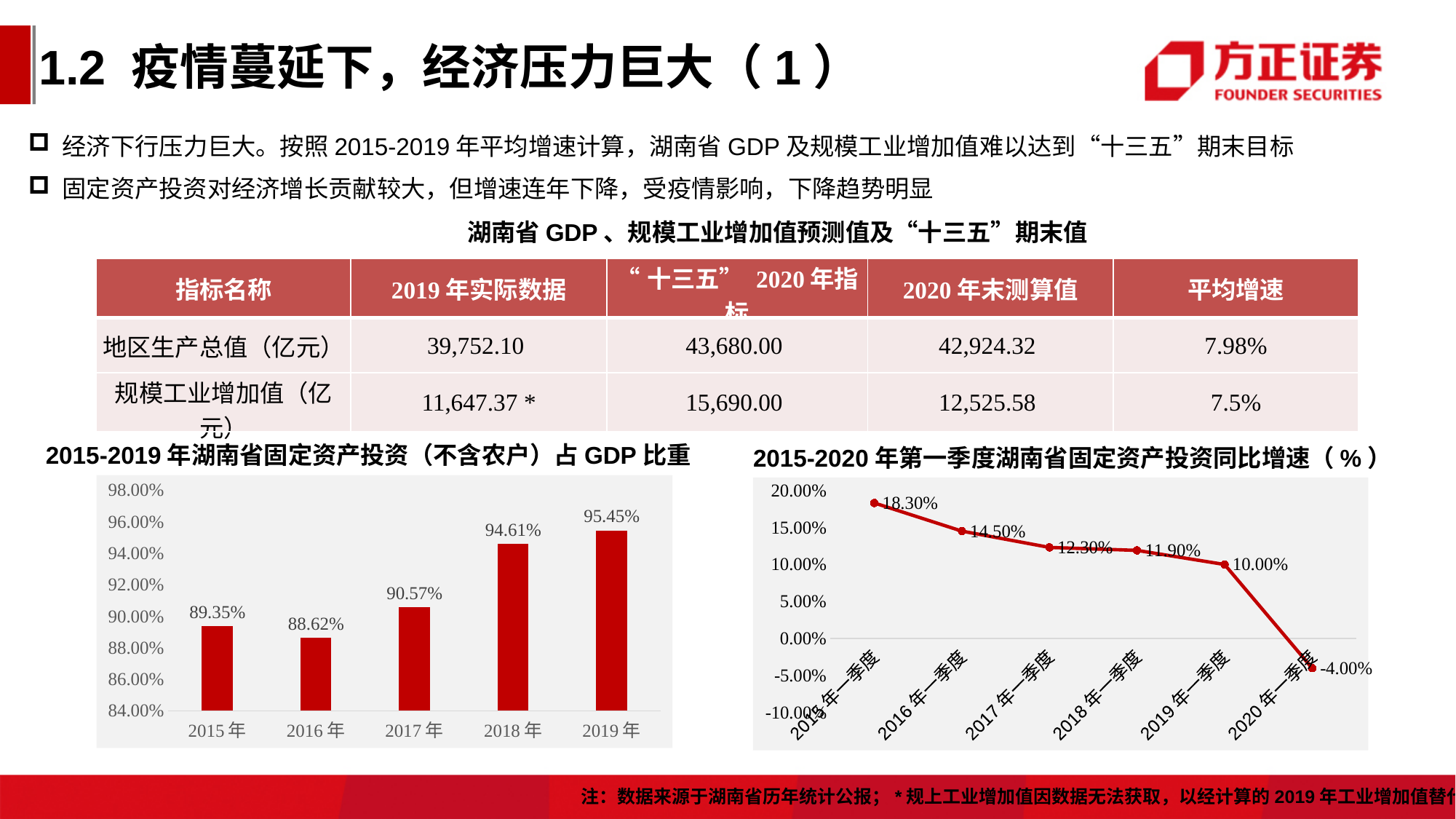

1.2 疫情蔓延下，经济压力巨大（1）
经济下行压力巨大。按照2015-2019年平均增速计算，湖南省GDP及规模工业增加值难以达到“十三五”期末目标
固定资产投资对经济增长贡献较大，但增速连年下降，受疫情影响，下降趋势明显
湖南省GDP、规模工业增加值预测值及“十三五”期末值
| 指标名称 | 2019年实际数据 | “十三五” 2020年指标 | 2020年末测算值 | 平均增速 |
| --- | --- | --- | --- | --- |
| 地区生产总值（亿元） | 39,752.10 | 43,680.00 | 42,924.32 | 7.98% |
| 规模工业增加值（亿元） | 11,647.37 \* | 15,690.00 | 12,525.58 | 7.5% |
2015-2019年湖南省固定资产投资（不含农户）占GDP比重
2015-2020年第一季度湖南省固定资产投资同比增速（%）

### Chart

| Category | 固定资产投资占GDP比重 |
|---|---|
| 2015年 | 0.893521578671955 |
| 2016年 | 0.886182296517489 |
| 2017年 | 0.905682468647552 |
| 2018年 | 0.946057739294676 |
| 2019年 | 0.954451762548394 |

### Chart

| Category |  |
|---|---|
| 2015年一季度 | 0.183 |
| 2016年一季度 | 0.145 |
| 2017年一季度 | 0.123 |
| 2018年一季度 | 0.119 |
| 2019年一季度 | 0.1 |
| 2020年一季度 | -0.04 |
注：数据来源于湖南省历年统计公报；*规上工业增加值因数据无法获取，以经计算的2019年工业增加值替代